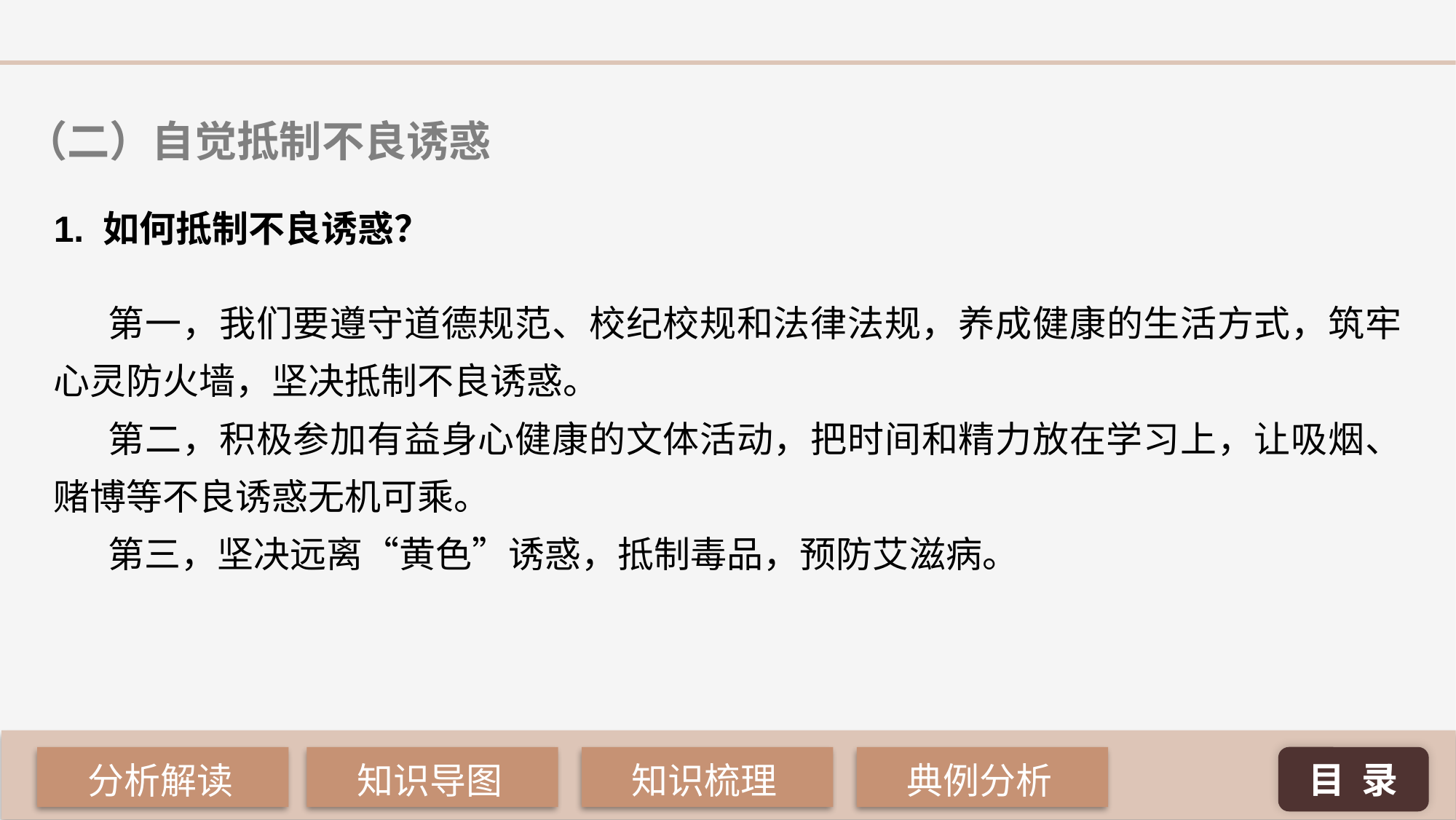

（二）自觉抵制不良诱惑
1. 如何抵制不良诱惑？
第一，我们要遵守道德规范、校纪校规和法律法规，养成健康的生活方式，筑牢心灵防火墙，坚决抵制不良诱惑。
第二，积极参加有益身心健康的文体活动，把时间和精力放在学习上，让吸烟、赌博等不良诱惑无机可乘。
第三，坚决远离“黄色”诱惑，抵制毒品，预防艾滋病。